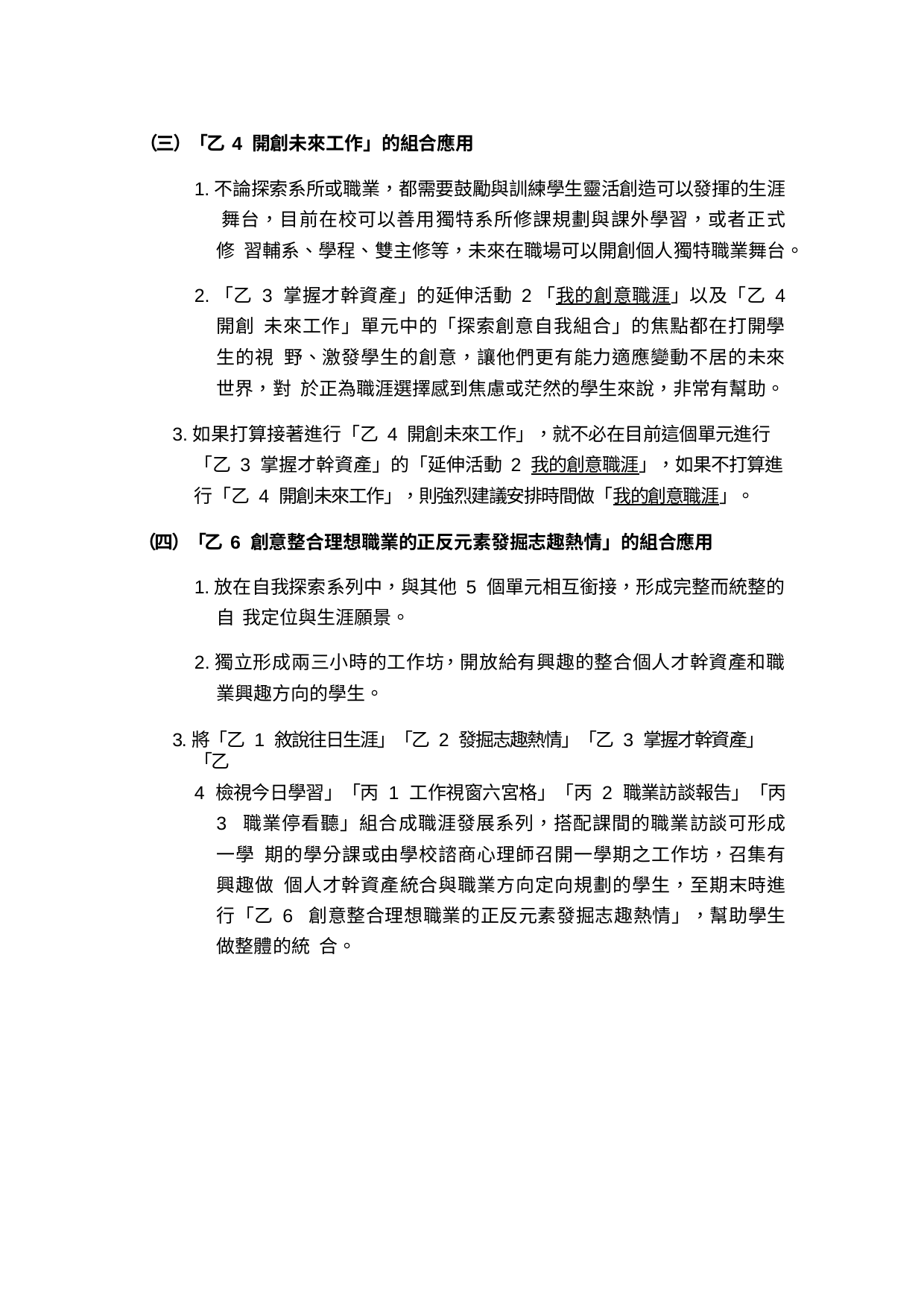

（三）「乙 4 開創未來工作」的組合應用
1.不論探索系所或職業，都需要鼓勵與訓練學生靈活創造可以發揮的生涯  舞台，目前在校可以善用獨特系所修課規劃與課外學習，或者正式修  習輔系、學程、雙主修等，未來在職場可以開創個人獨特職業舞台。
2.「乙 3 掌握才幹資產」的延伸活動 2「我的創意職涯」以及「乙 4 開創  未來工作」單元中的「探索創意自我組合」的焦點都在打開學生的視  野、激發學生的創意，讓他們更有能力適應變動不居的未來世界，對  於正為職涯選擇感到焦慮或茫然的學生來說，非常有幫助。

3.如果打算接著進行「乙 4 開創未來工作」，就不必在目前這個單元進行
「乙 3 掌握才幹資產」的「延伸活動 2 我的創意職涯」，如果不打算進
行「乙 4 開創未來工作」，則強烈建議安排時間做「我的創意職涯」。

（四）「乙 6 創意整合理想職業的正反元素發掘志趣熱情」的組合應用
1.放在自我探索系列中，與其他 5 個單元相互銜接，形成完整而統整的自  我定位與生涯願景。
2.獨立形成兩三小時的工作坊，開放給有興趣的整合個人才幹資產和職業興趣方向的學生。

3.將「乙 1 敘說往日生涯」「乙 2 發掘志趣熱情」「乙 3 掌握才幹資產」「乙
4 檢視今日學習」「丙 1 工作視窗六宮格」「丙 2 職業訪談報告」「丙 3  職業停看聽」組合成職涯發展系列，搭配課間的職業訪談可形成一學  期的學分課或由學校諮商心理師召開一學期之工作坊，召集有興趣做  個人才幹資產統合與職業方向定向規劃的學生，至期末時進行「乙 6  創意整合理想職業的正反元素發掘志趣熱情」，幫助學生做整體的統  合。